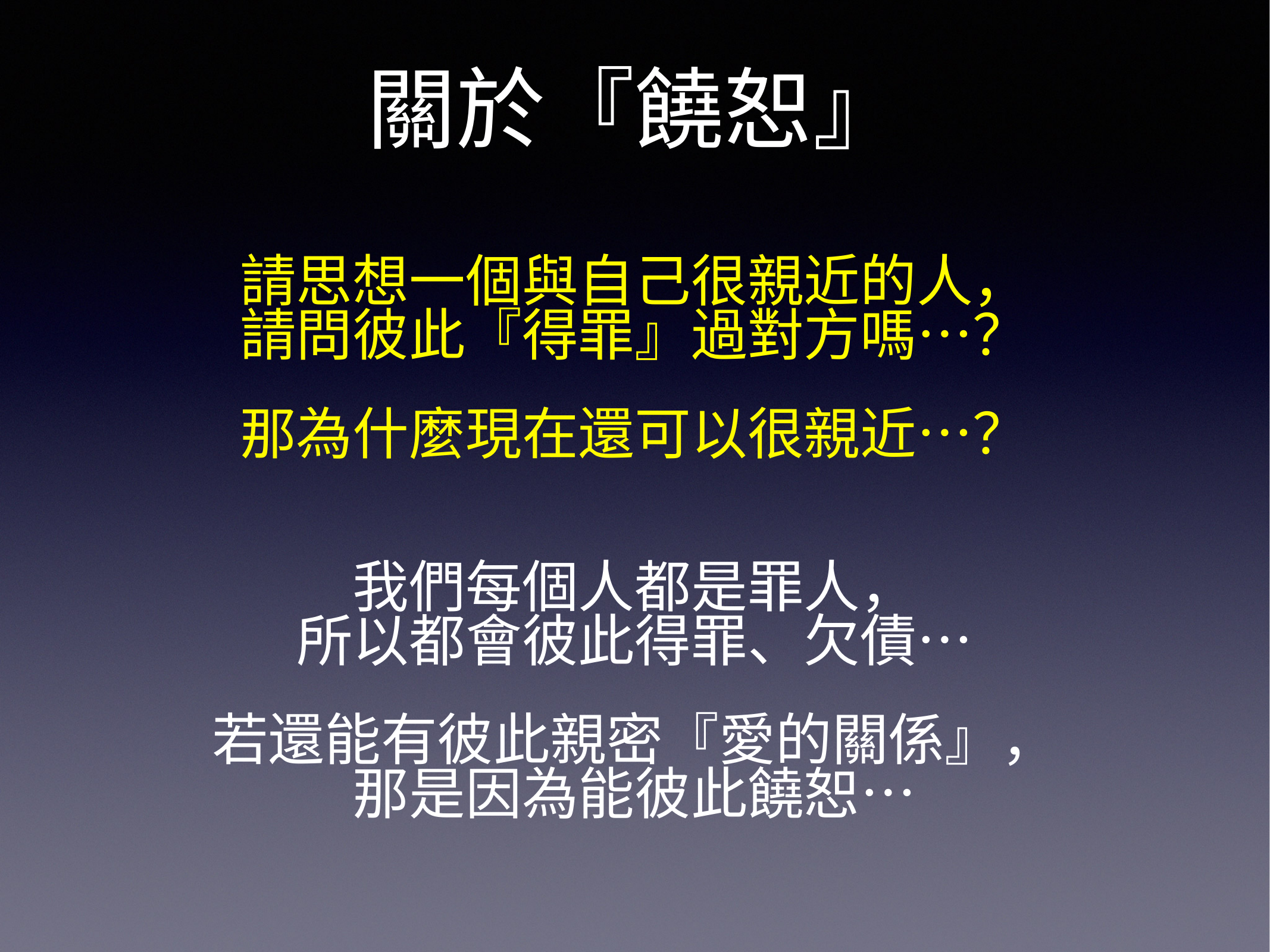

# 關於『饒恕』
請思想一個與自己很親近的人，
請問彼此『得罪』過對方嗎⋯？
那為什麼現在還可以很親近⋯？
我們每個人都是罪人，
所以都會彼此得罪、欠債⋯
若還能有彼此親密『愛的關係』，
那是因為能彼此饒恕⋯